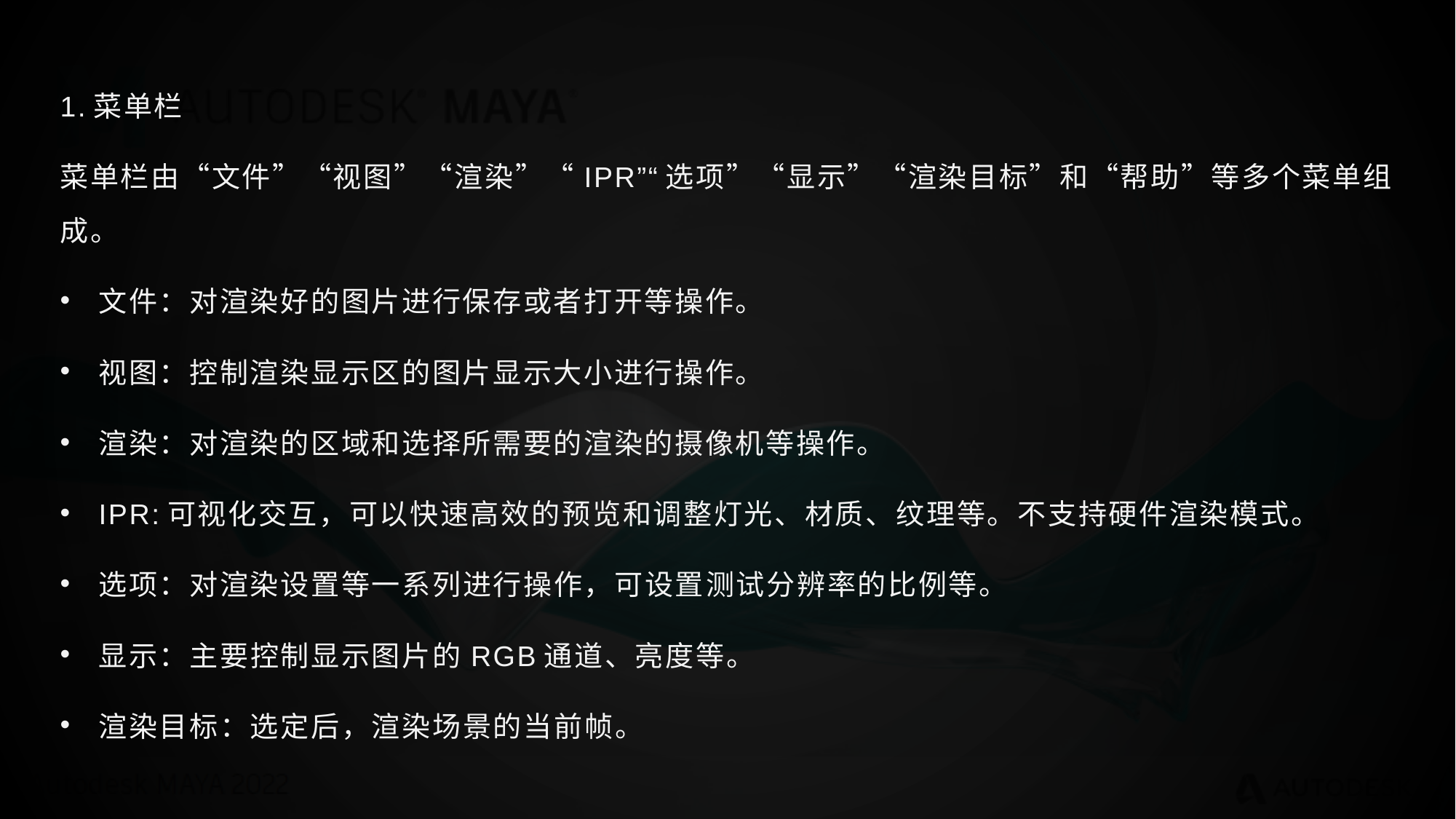

1.菜单栏
菜单栏由“文件”“视图”“渲染”“IPR”“选项”“显示”“渲染目标”和“帮助”等多个菜单组成。
文件：对渲染好的图片进行保存或者打开等操作。
视图：控制渲染显示区的图片显示大小进行操作。
渲染：对渲染的区域和选择所需要的渲染的摄像机等操作。
IPR:可视化交互，可以快速高效的预览和调整灯光、材质、纹理等。不支持硬件渲染模式。
选项：对渲染设置等一系列进行操作，可设置测试分辨率的比例等。
显示：主要控制显示图片的RGB通道、亮度等。
渲染目标：选定后，渲染场景的当前帧。